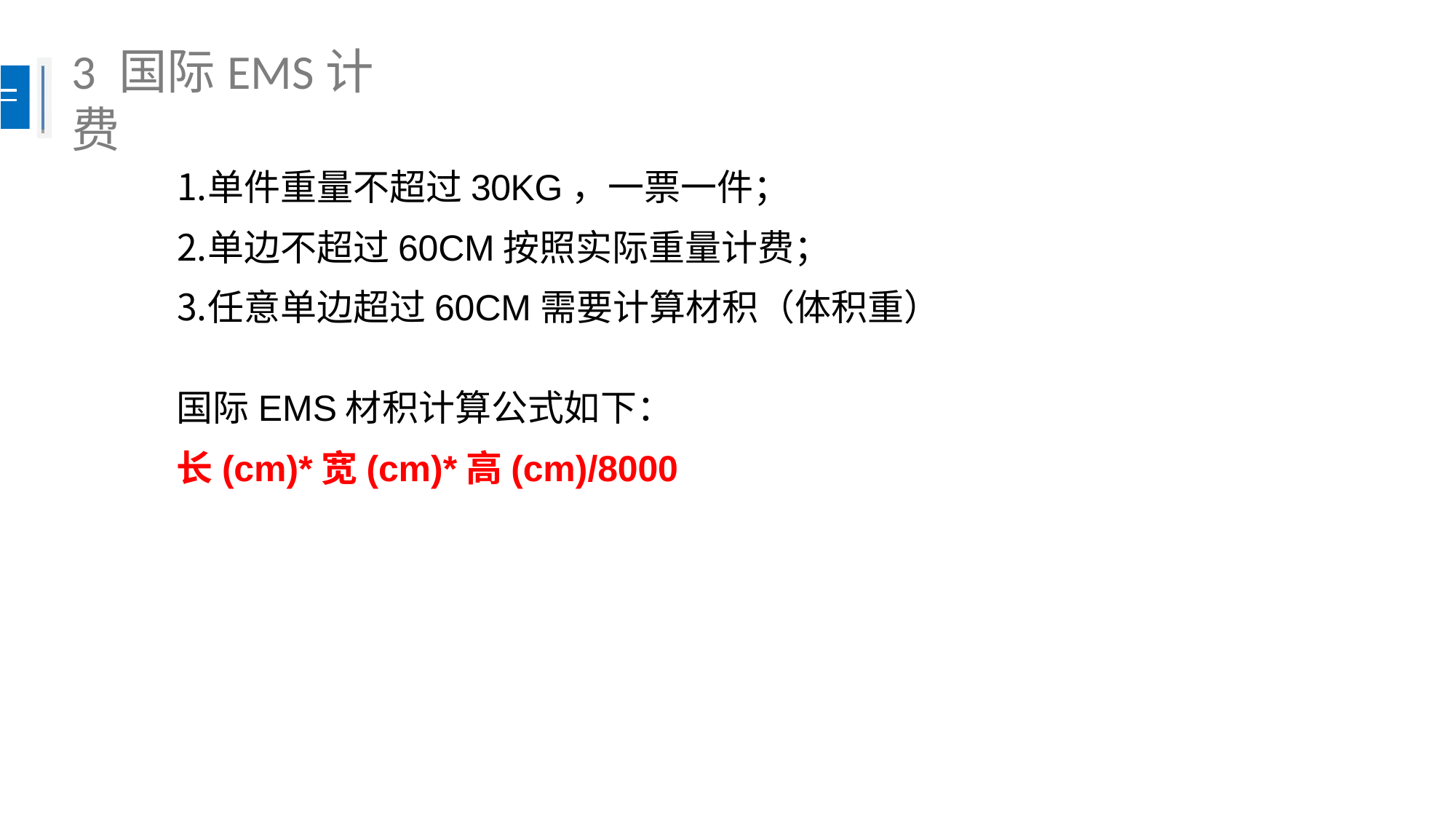

# 3 国际EMS计费

单件重量不超过30KG，一票一件；
单边不超过60CM按照实际重量计费；
任意单边超过60CM需要计算材积（体积重）

国际EMS材积计算公式如下：
长(cm)*宽(cm)*高(cm)/8000